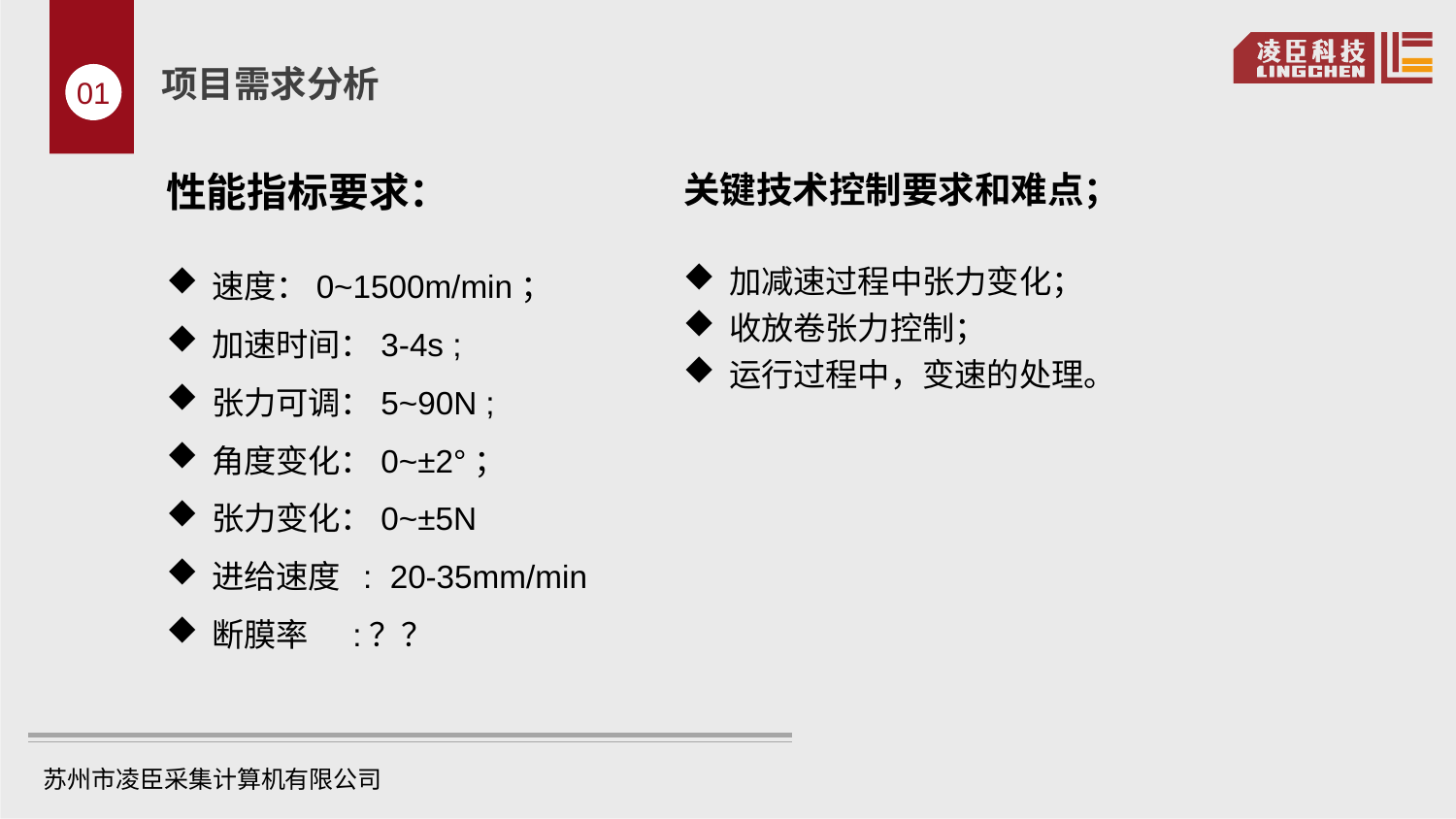

项目需求分析
01
性能指标要求：
关键技术控制要求和难点；
速度：0~1500m/min；
加速时间：3-4s ;
张力可调：5~90N ;
角度变化：0~±2°；
张力变化：0~±5N
进给速度  :  20-35mm/min
断膜率     :？？
加减速过程中张力变化；
收放卷张力控制；
运行过程中，变速的处理。